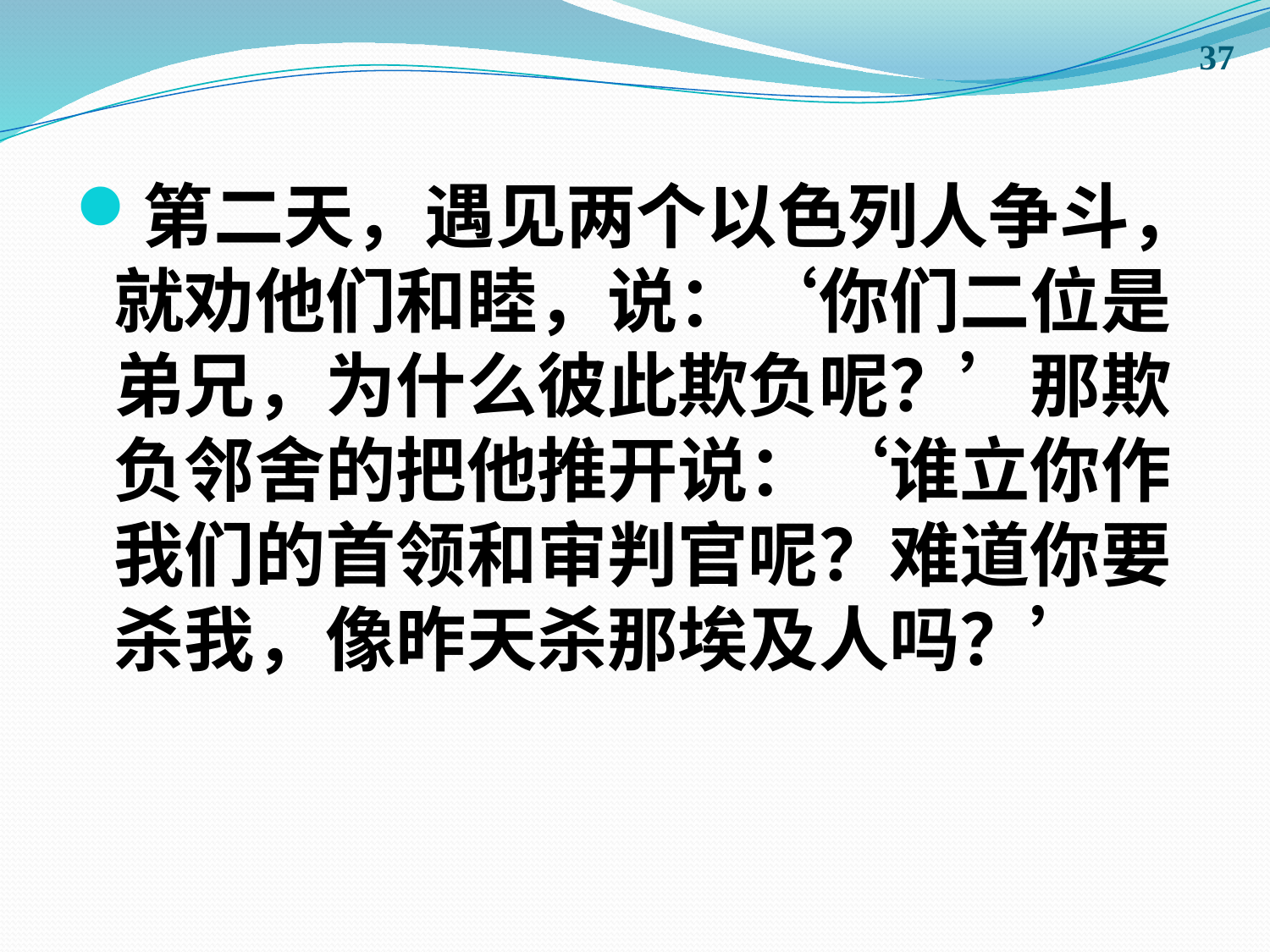

37
第二天，遇见两个以色列人争斗，就劝他们和睦，说：‘你们二位是弟兄，为什么彼此欺负呢？’那欺负邻舍的把他推开说：‘谁立你作我们的首领和审判官呢？难道你要杀我，像昨天杀那埃及人吗？’